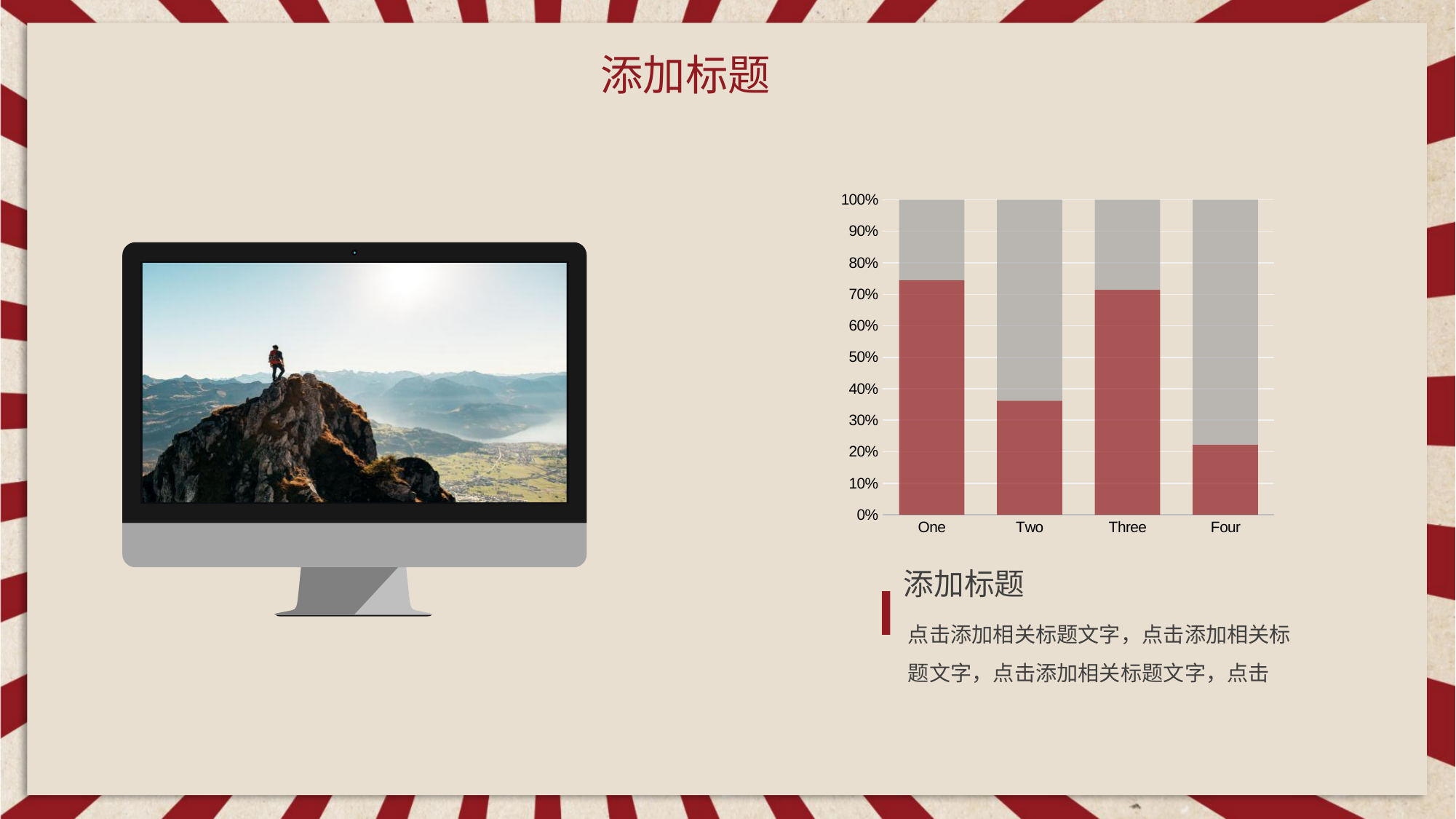

### Chart

| Category | Series 1 | Series 2 |
|---|---|---|
| One | 7.0 | 2.4 |
| Two | 2.5 | 4.4 |
| Three | 4.5 | 1.8 |
| Four | 0.8 | 2.8 |

添加标题

点击添加相关标题文字，点击添加相关标题文字，点击添加相关标题文字，点击
节日PPT模板 http://www.1ppt.com/jieri/